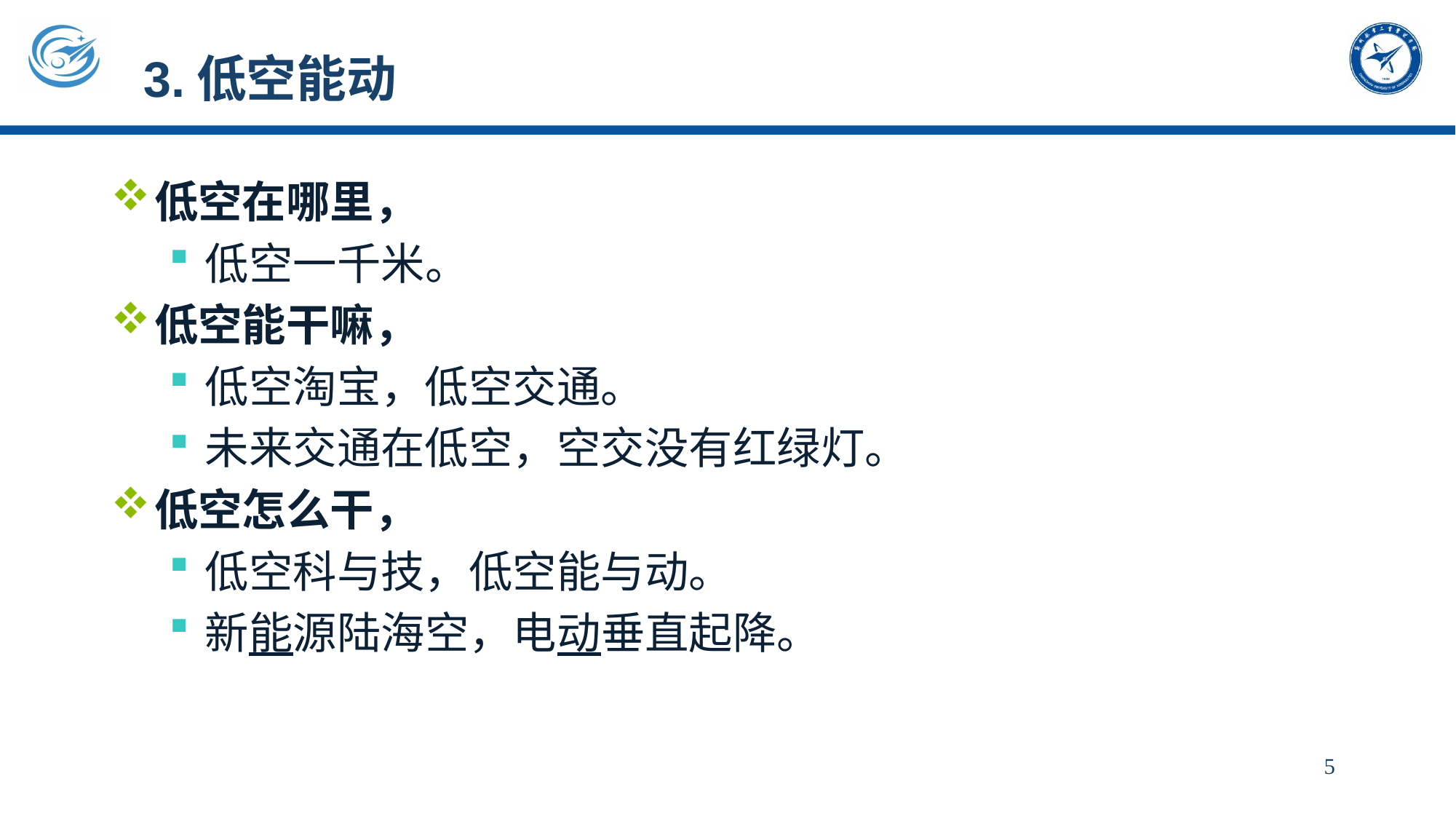

# 3.低空能动
低空在哪里，
低空一千米。
低空能干嘛，
低空淘宝，低空交通。
未来交通在低空，空交没有红绿灯。
低空怎么干，
低空科与技，低空能与动。
新能源陆海空，电动垂直起降。

5